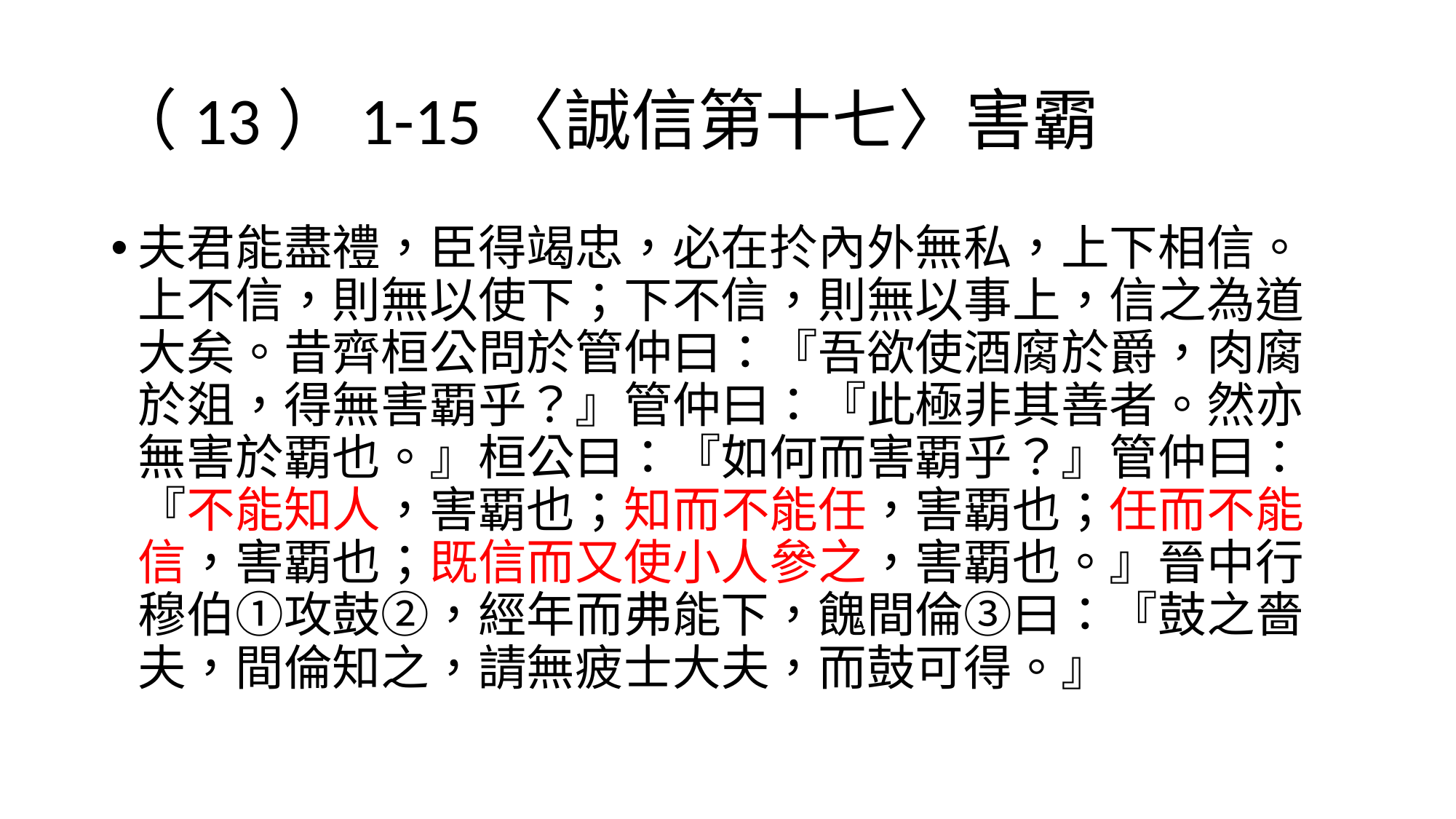

# （13）1-15〈誠信第十七〉害霸
夫君能盡禮，臣得竭忠，必在扵內外無私，上下相信。上不信，則無以使下；下不信，則無以事上，信之為道大矣。昔齊桓公問於管仲曰：『吾欲使酒腐於爵，肉腐於爼，得無害覇乎？』管仲曰：『此極非其善者。然亦無害於覇也。』桓公曰：『如何而害覇乎？』管仲曰：『不能知人，害覇也；知而不能任，害覇也；任而不能信，害覇也；既信而又使小人參之，害覇也。』晉中行穆伯①攻鼓②，經年而弗能下，餽間倫③曰：『鼓之嗇夫，間倫知之，請無疲士大夫，而鼓可得。』